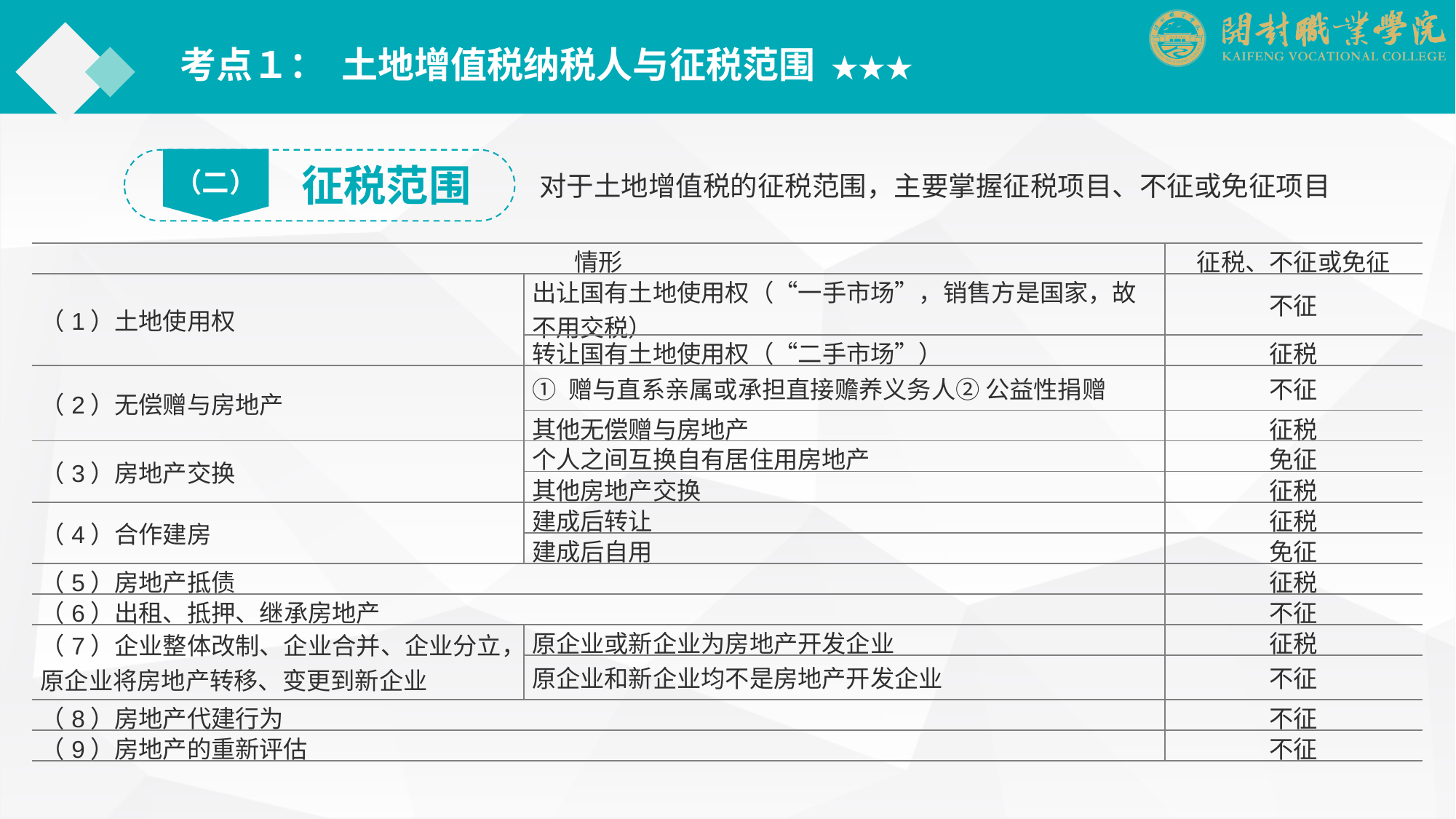

考点１：  土地增值税纳税人与征税范围  ★★★
（二）

征税范围
对于土地增值税的征税范围，主要掌握征税项目、不征或免征项目
| 情形 |  | 征税、不征或免征 |
| --- | --- | --- |
| （1）土地使用权 | 出让国有土地使用权（“一手市场”，销售方是国家，故不用交税） | 不征 |
|  | 转让国有土地使用权（“二手市场”） | 征税 |
| （2）无偿赠与房地产 | ① 赠与直系亲属或承担直接赡养义务人② 公益性捐赠 | 不征 |
|  | 其他无偿赠与房地产 | 征税 |
| （3）房地产交换 | 个人之间互换自有居住用房地产 | 免征 |
|  | 其他房地产交换 | 征税 |
| （4）合作建房 | 建成后转让 | 征税 |
|  | 建成后自用 | 免征 |
| （5）房地产抵债 |  | 征税 |
| （6）出租、抵押、继承房地产 |  | 不征 |
| （7）企业整体改制、企业合并、企业分立，原企业将房地产转移、变更到新企业 | 原企业或新企业为房地产开发企业 | 征税 |
|  | 原企业和新企业均不是房地产开发企业 | 不征 |
| （8）房地产代建行为 |  | 不征 |
| （9）房地产的重新评估 |  | 不征 |